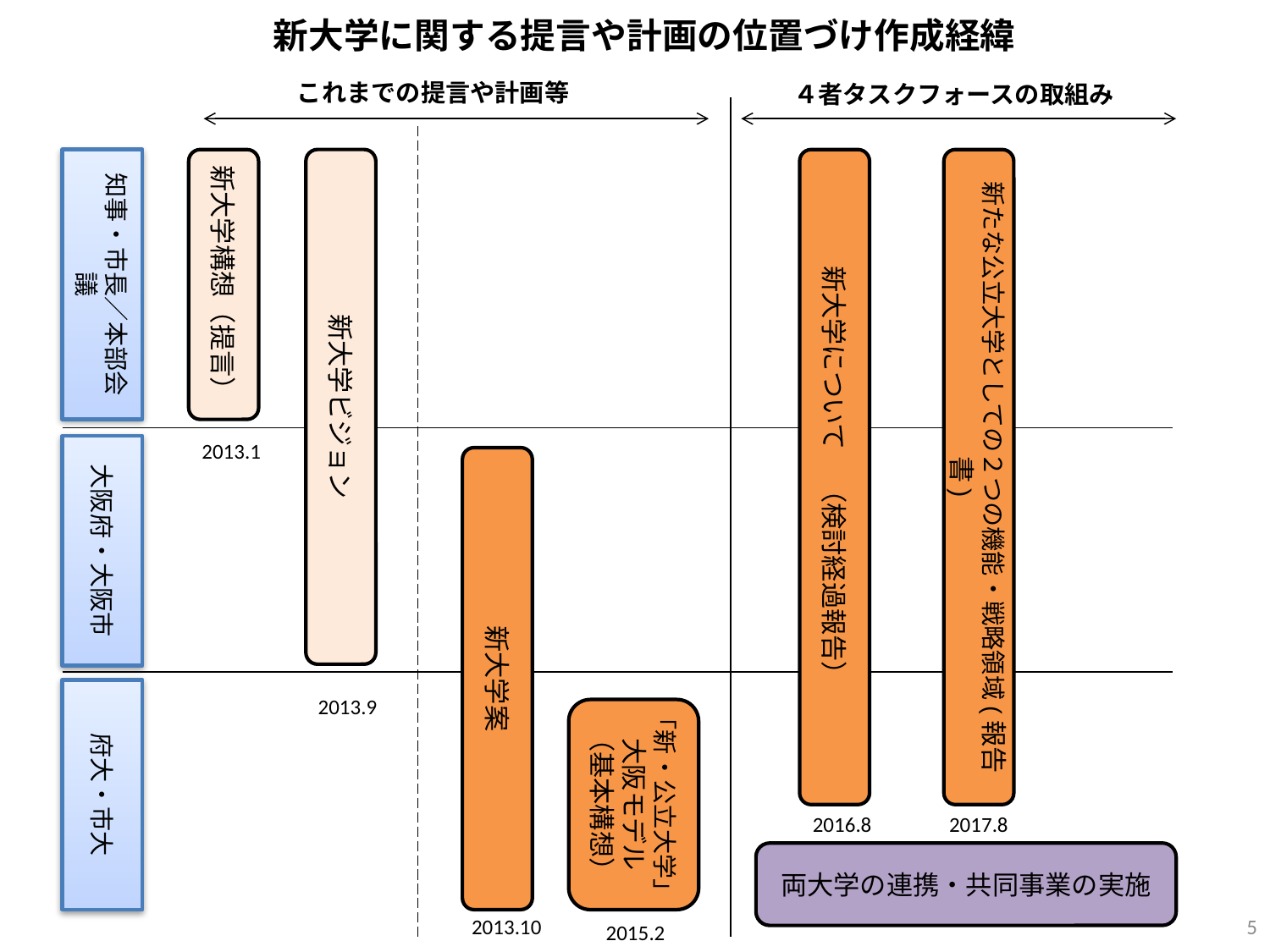

新大学に関する提言や計画の位置づけ作成経緯
これまでの提言や計画等
４者タスクフォースの取組み
新大学ビジョン
知事・市長／本部会議
新大学構想（提言）
新大学について　（検討経過報告）
新たな公立大学としての２つの機能・戦略領域(報告書)
2013.1
大阪府・大阪市
新大学案
府大・市大
2013.9
「新・公立大学」
大阪モデル
（基本構想）
2017.8
2016.8
両大学の連携・共同事業の実施
5
2013.10
2015.2